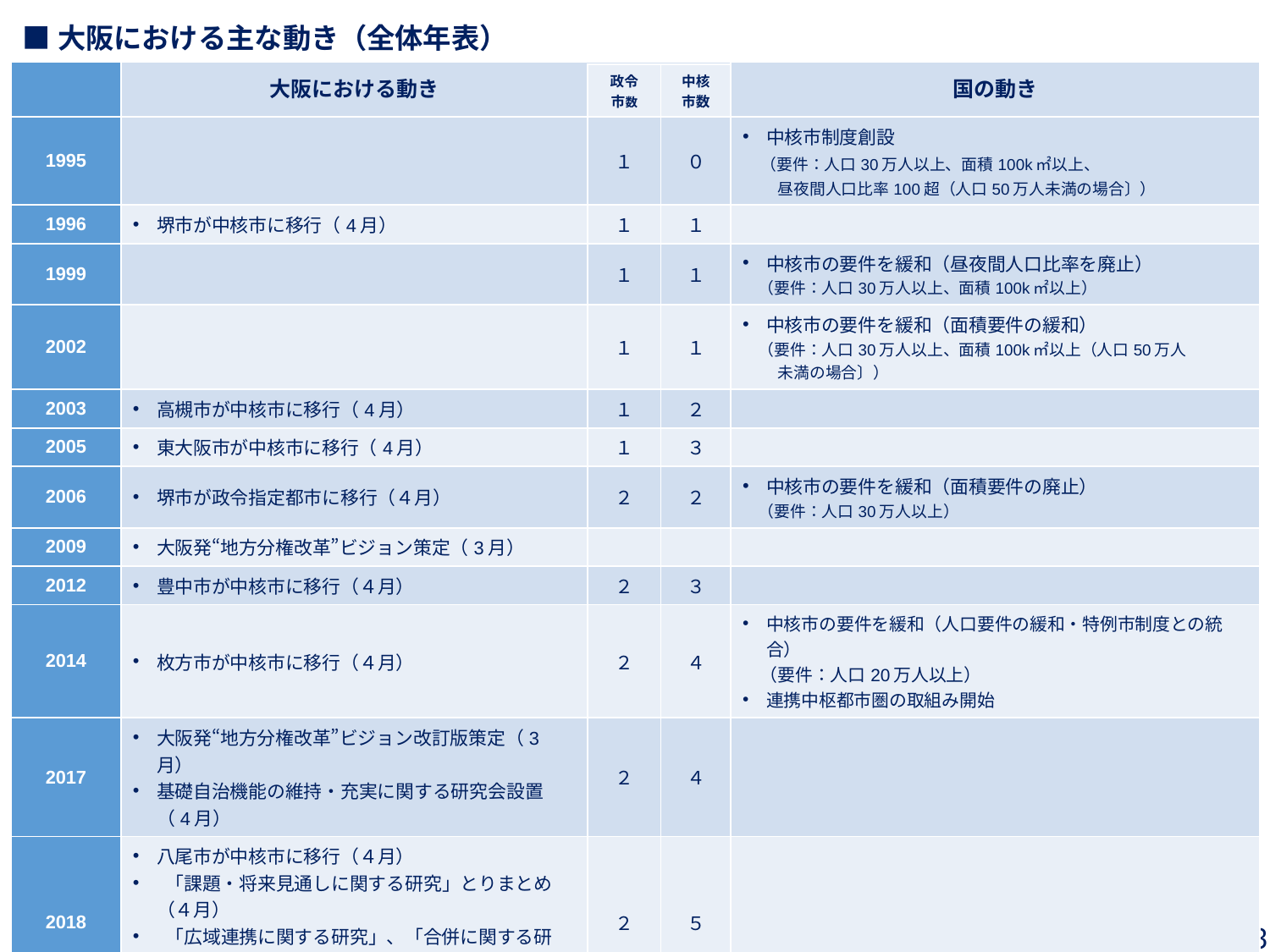

■大阪における主な動き（全体年表）

|  | 大阪における動き |  |  | 国の動き |
| --- | --- | --- | --- | --- |
|  |  | 政令 市数 | 中核 市数 |  |
| 1995 |  | １ | ０ | 中核市制度創設 　（要件：人口30万人以上、面積100k㎡以上、 　　 昼夜間人口比率100超（人口50万人未満の場合〕） |
| 1996 | 堺市が中核市に移行（4月） | １ | １ |  |
| 1999 |  | １ | １ | 中核市の要件を緩和（昼夜間人口比率を廃止） 　（要件：人口30万人以上、面積100k㎡以上） |
| 2002 |  | １ | １ | 中核市の要件を緩和（面積要件の緩和） 　（要件：人口30万人以上、面積100k㎡以上（人口50万人 　　 未満の場合〕） |
| 2003 | 高槻市が中核市に移行（4月） | １ | ２ |  |
| 2005 | 東大阪市が中核市に移行（4月） | １ | ３ |  |
| 2006 | 堺市が政令指定都市に移行（４月） | ２ | ２ | 中核市の要件を緩和（面積要件の廃止） 　（要件：人口30万人以上） |
| 2009 | 大阪発“地方分権改革”ビジョン策定（3月） |  |  |  |
| 2012 | 豊中市が中核市に移行（４月） | ２ | ３ |  |
| 2014 | 枚方市が中核市に移行（４月） | ２ | ４ | 中核市の要件を緩和（人口要件の緩和・特例市制度との統合） 　（要件：人口20万人以上） 連携中枢都市圏の取組み開始 |
| 2017 | 大阪発“地方分権改革”ビジョン改訂版策定（3月） 基礎自治機能の維持・充実に関する研究会設置 （4月） | ２ | ４ |  |
| 2018 | 八尾市が中核市に移行（４月） 「課題・将来見通しに関する研究」とりまとめ（４月） 「広域連携に関する研究」、「合併に関する研究」 　　とりまとめ（４月） | ２ | ５ |  |
| 2019 | 寝屋川市が中核市に移行（4月） 「市町村単独の取組に関する研究」とりまとめ（４月） | ２ | ６ |  |
| 2020 | 吹田市が中核市に移行（４月） | ２ | ７ |  |
3